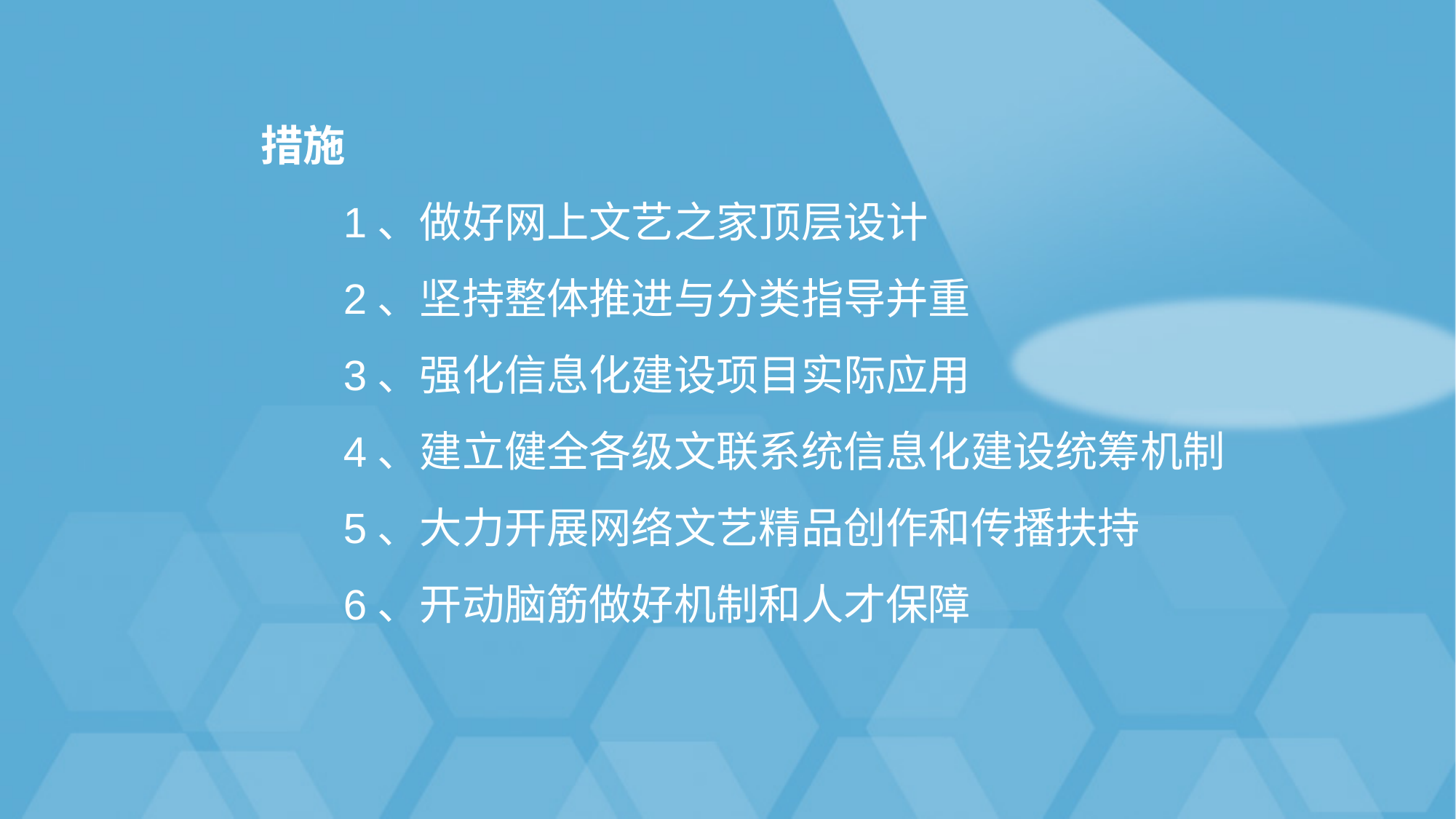

措施
       1、做好网上文艺之家顶层设计
       2、坚持整体推进与分类指导并重
       3、强化信息化建设项目实际应用
       4、建立健全各级文联系统信息化建设统筹机制
       5、大力开展网络文艺精品创作和传播扶持
       6、开动脑筋做好机制和人才保障